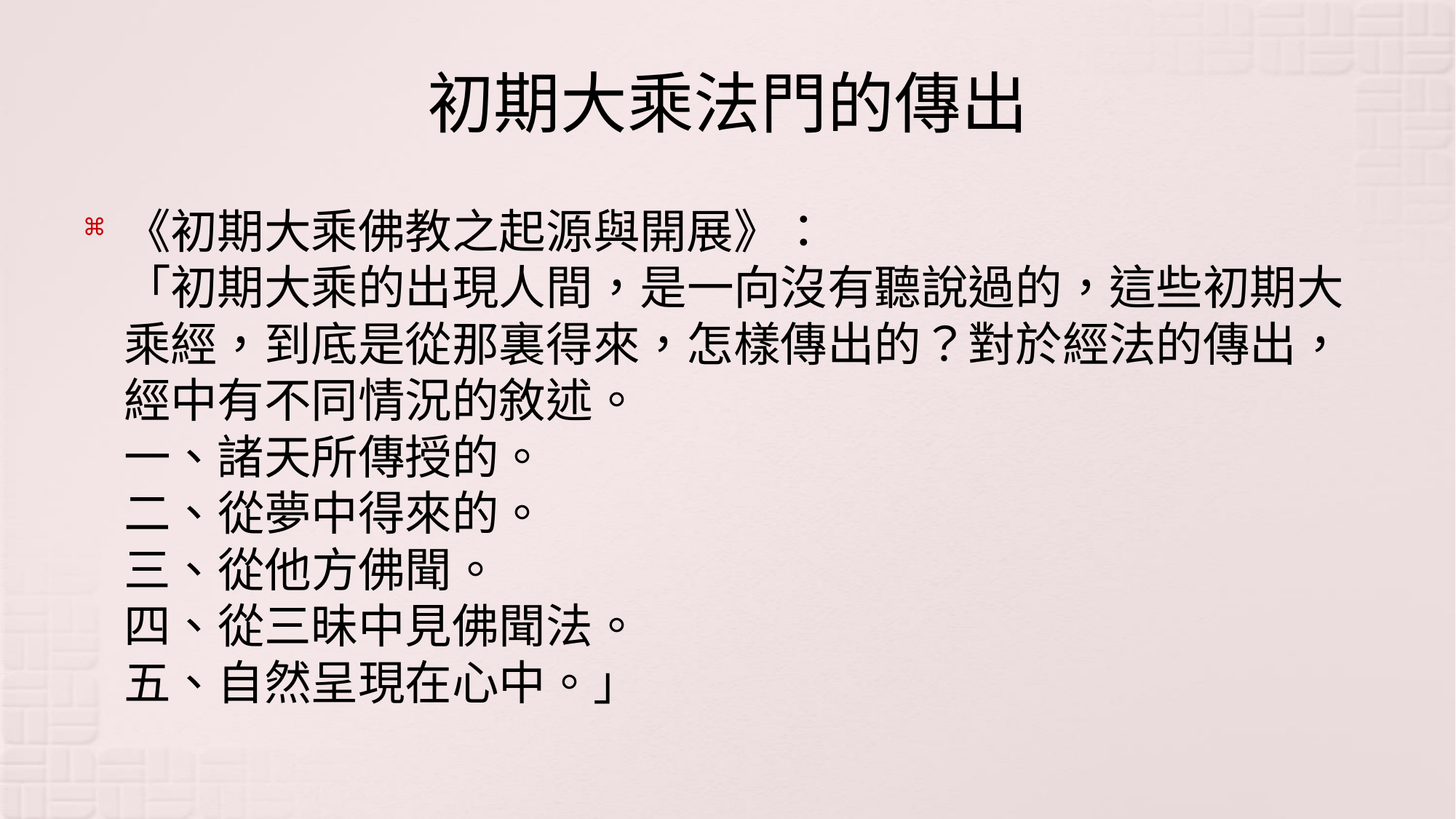

# 初期大乘法門的傳出

《初期大乘佛教之起源與開展》：
「初期大乘的出現人間，是一向沒有聽說過的，這些初期大乘經，到底是從那裏得來，怎樣傳出的？對於經法的傳出，經中有不同情況的敘述。
一、諸天所傳授的。
二、從夢中得來的。
三、從他方佛聞。
四、從三昧中見佛聞法。
五、自然呈現在心中。」